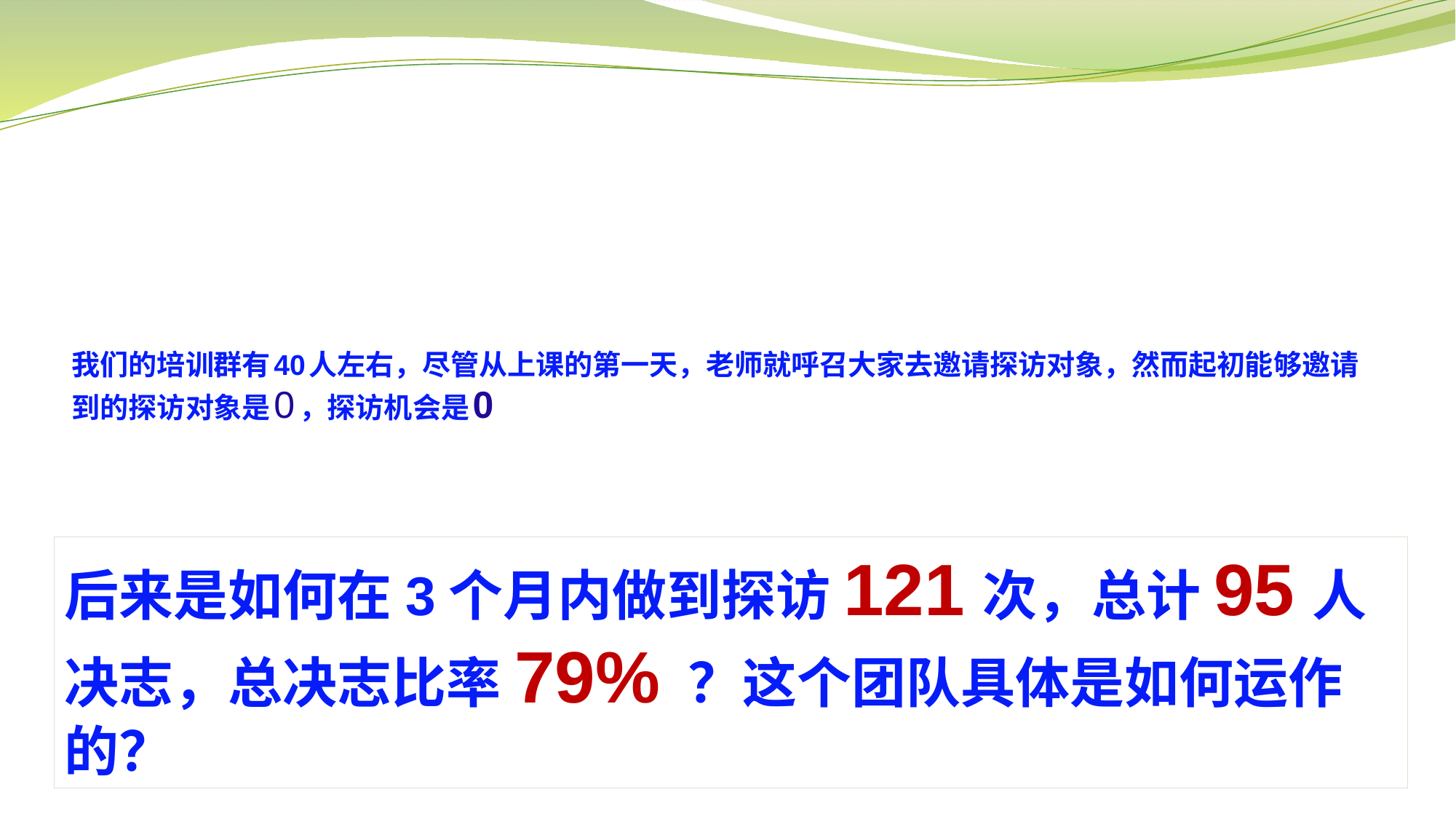

# 我们的培训群有40人左右，尽管从上课的第一天，老师就呼召大家去邀请探访对象，然而起初能够邀请到的探访对象是0，探访机会是0
后来是如何在3个月内做到探访121次，总计95人决志，总决志比率79% ？这个团队具体是如何运作的？